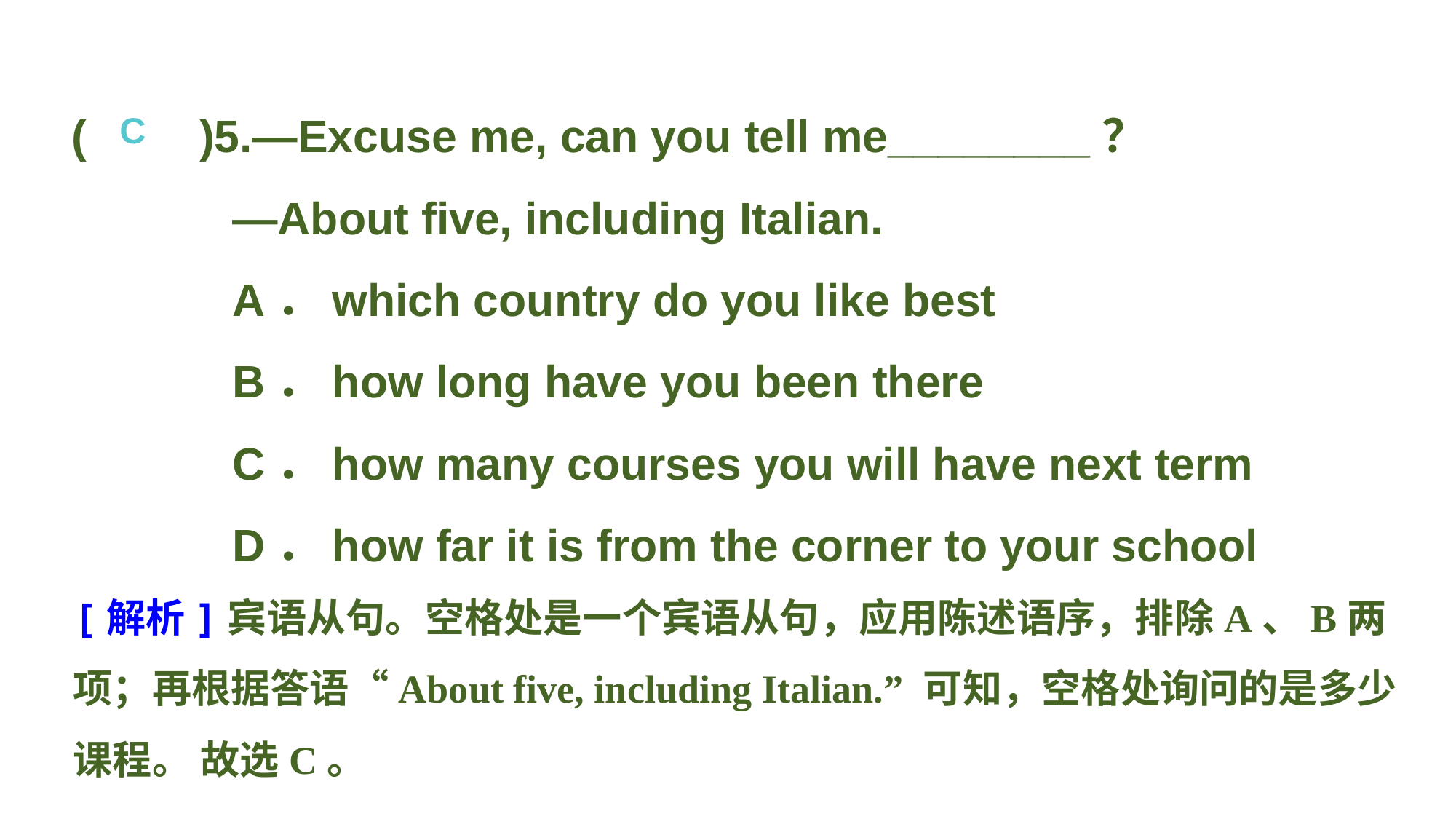

(　　)5.—Excuse me, can you tell me________？
—About five, including Italian.
A．which country do you like best
B．how long have you been there
C．how many courses you will have next term
D．how far it is from the corner to your school
C
[解析]宾语从句。空格处是一个宾语从句，应用陈述语序，排除A、B两项；再根据答语“About five, including Italian.” 可知，空格处询问的是多少课程。 故选C。